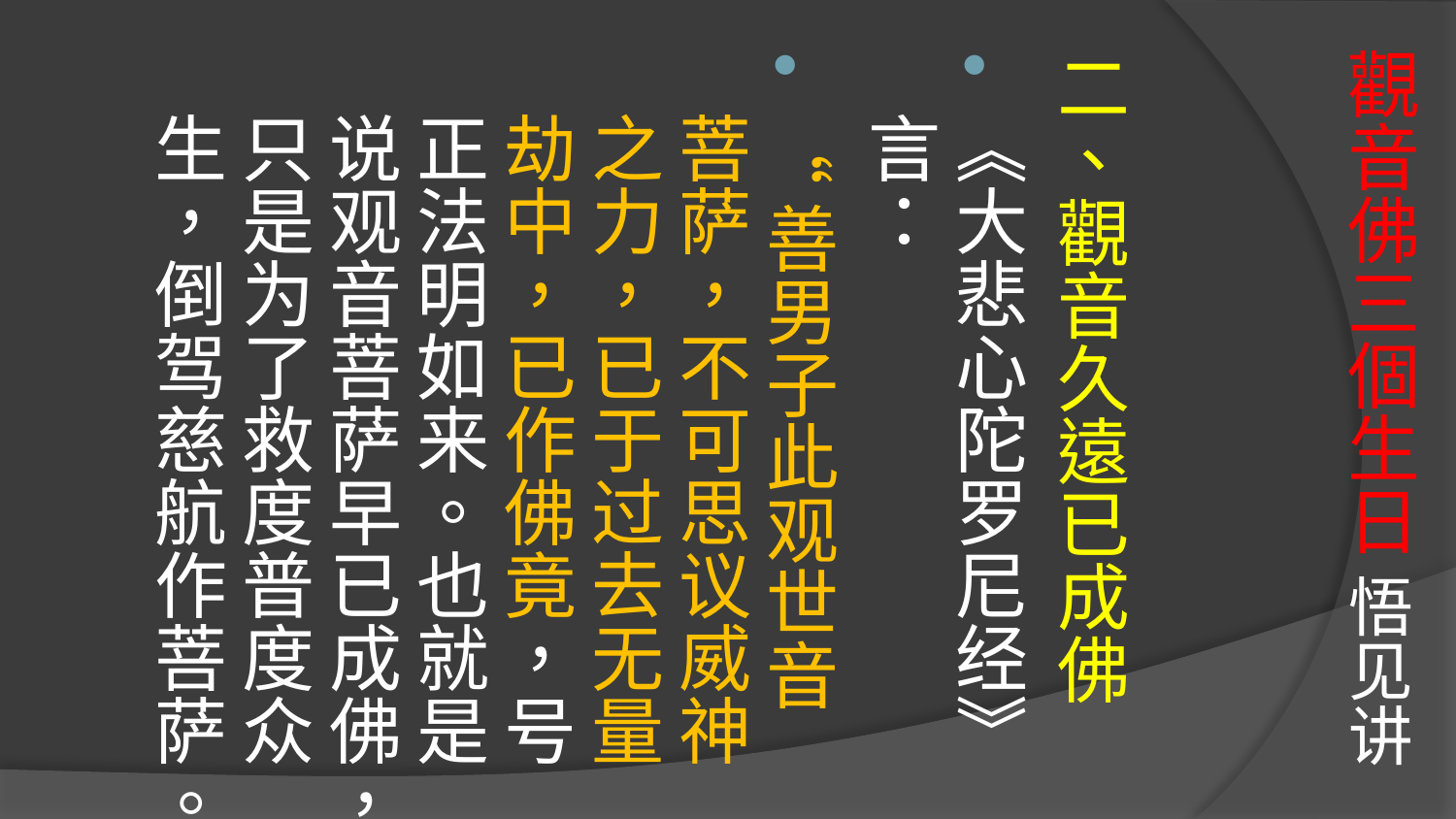

# 觀音佛三個生日 悟见讲
二、觀音久遠已成佛
《大悲心陀罗尼经》言：
“善男子此观世音菩萨，不可思议威神之力，已于过去无量劫中，已作佛竟，号正法明如来。也就是说观音菩萨早已成佛，只是为了救度普度众生，倒驾慈航作菩萨。